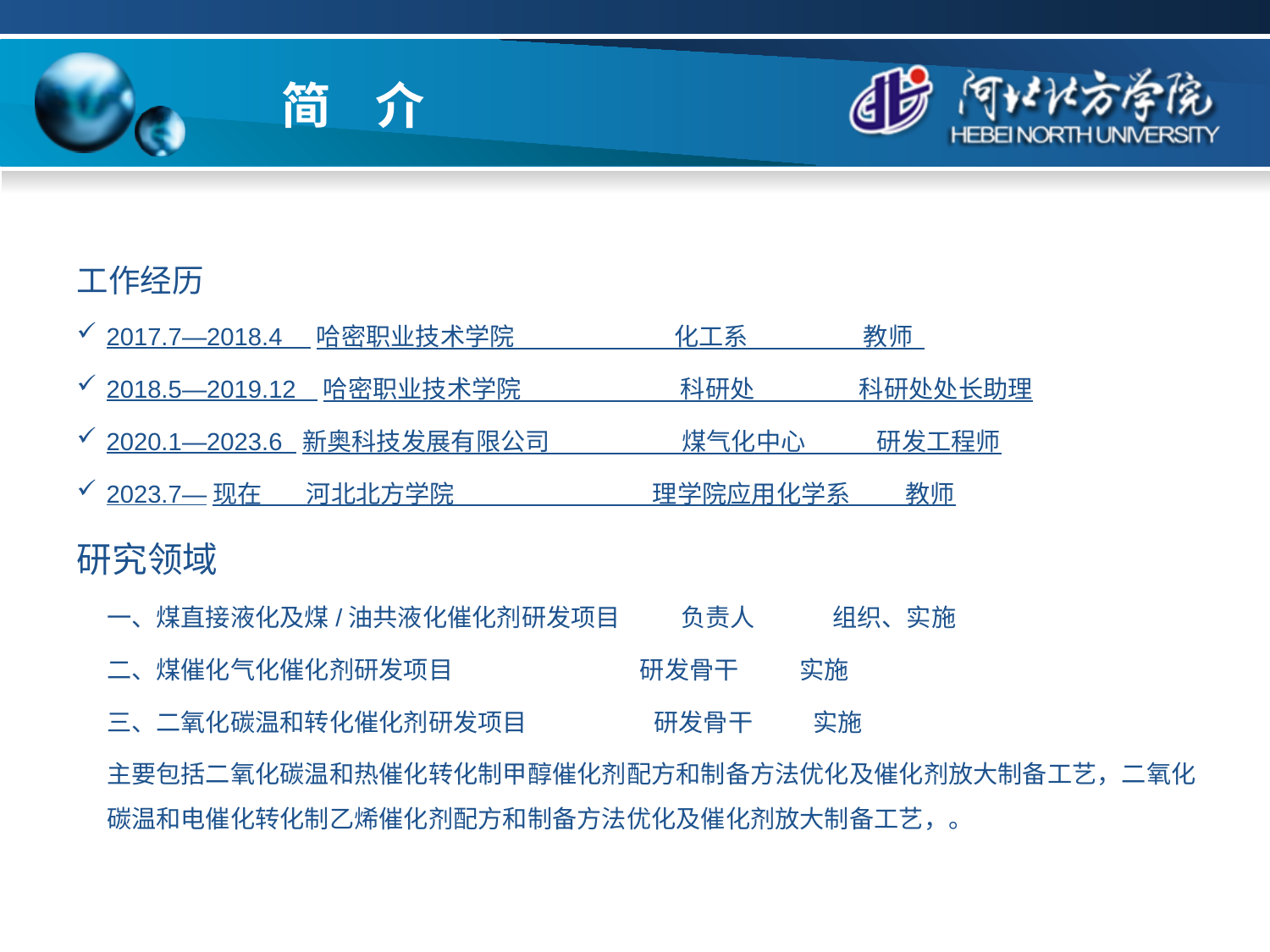

简    介
工作经历
2017.7—2018.4    哈密职业技术学院                             化工系                     教师
2018.5—2019.12   哈密职业技术学院                             科研处                   科研处处长助理
2020.1—2023.6  新奥科技发展有限公司                        煤气化中心             研发工程师
2023.7—现在        河北北方学院                                    理学院应用化学系          教师
研究领域
一、煤直接液化及煤/油共液化催化剂研发项目           负责人              组织、实施
二、煤催化气化催化剂研发项目                                  研发骨干           实施
三、二氧化碳温和转化催化剂研发项目                       研发骨干           实施
主要包括二氧化碳温和热催化转化制甲醇催化剂配方和制备方法优化及催化剂放大制备工艺，二氧化碳温和电催化转化制乙烯催化剂配方和制备方法优化及催化剂放大制备工艺，。